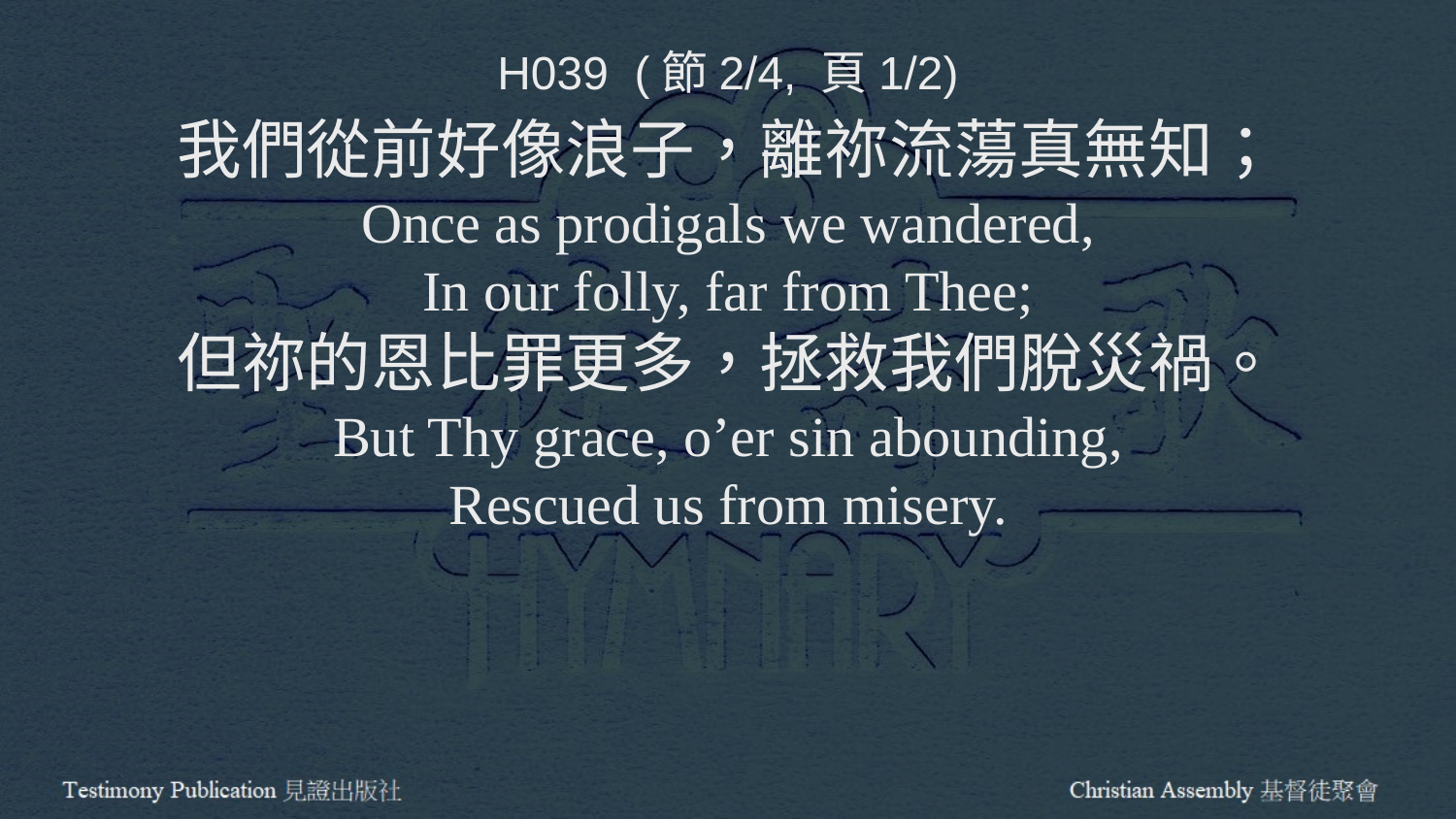

H039  (節2/4, 頁1/2)
我們從前好像浪子，離祢流蕩真無知；
Once as prodigals we wandered,
In our folly, far from Thee;
但祢的恩比罪更多，拯救我們脫災禍。
But Thy grace, o’er sin abounding,
Rescued us from misery.